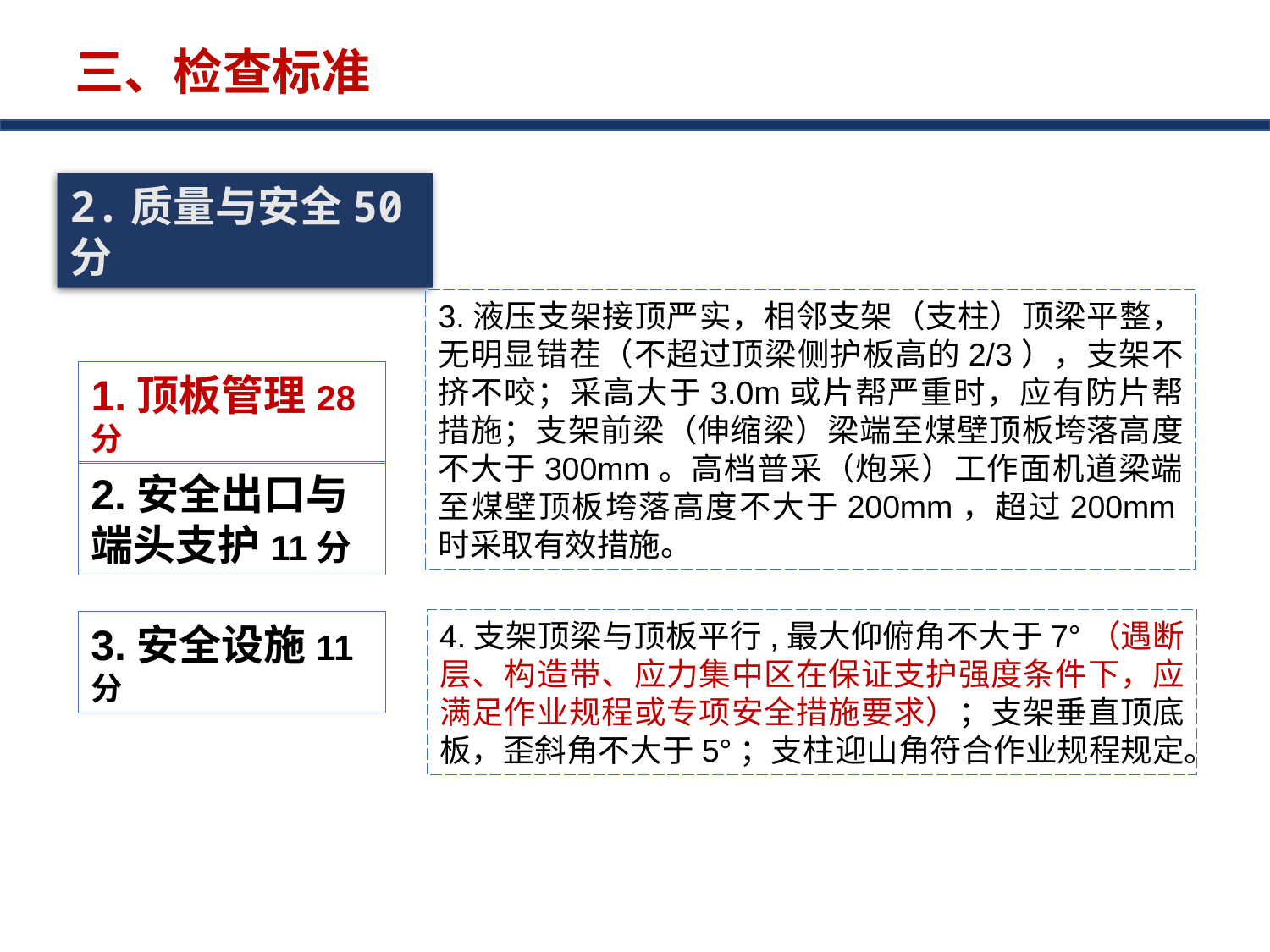

三、检查标准

2.质量与安全50分
3.液压支架接顶严实，相邻支架（支柱）顶梁平整，无明显错茬（不超过顶梁侧护板高的2/3），支架不挤不咬；采高大于3.0m或片帮严重时，应有防片帮措施；支架前梁（伸缩梁）梁端至煤壁顶板垮落高度不大于300mm。高档普采（炮采）工作面机道梁端至煤壁顶板垮落高度不大于200mm，超过200mm时采取有效措施。
1.顶板管理28分
2.安全出口与
端头支护11分
4.支架顶梁与顶板平行,最大仰俯角不大于7°（遇断层、构造带、应力集中区在保证支护强度条件下，应满足作业规程或专项安全措施要求）；支架垂直顶底板，歪斜角不大于5°；支柱迎山角符合作业规程规定。
3.安全设施11分